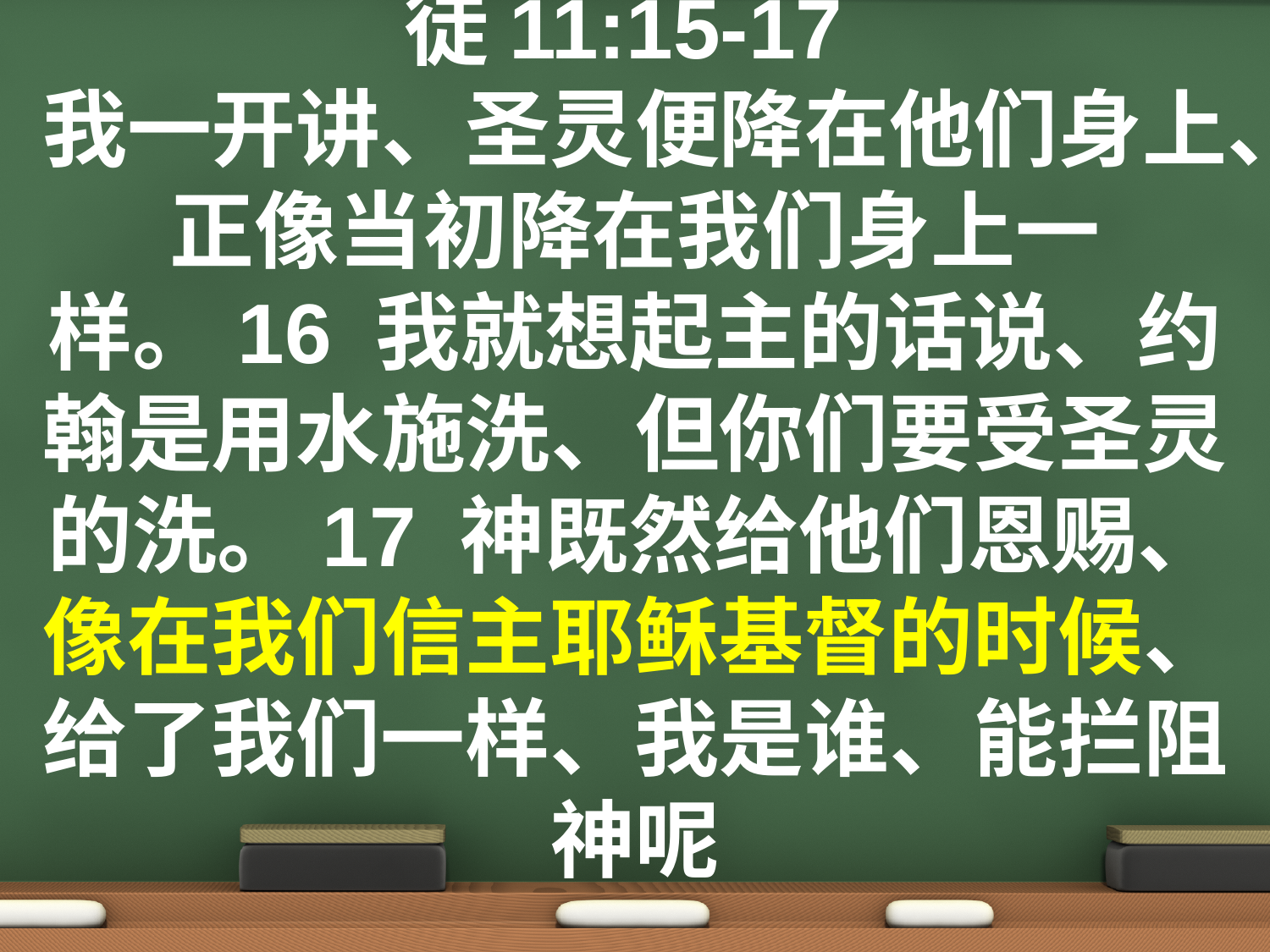

徒11:15-17
我一开讲、圣灵便降在他们身上、正像当初降在我们身上一样。16 我就想起主的话说、约翰是用水施洗、但你们要受圣灵的洗。17 神既然给他们恩赐、像在我们信主耶稣基督的时候、给了我们一样、我是谁、能拦阻神呢